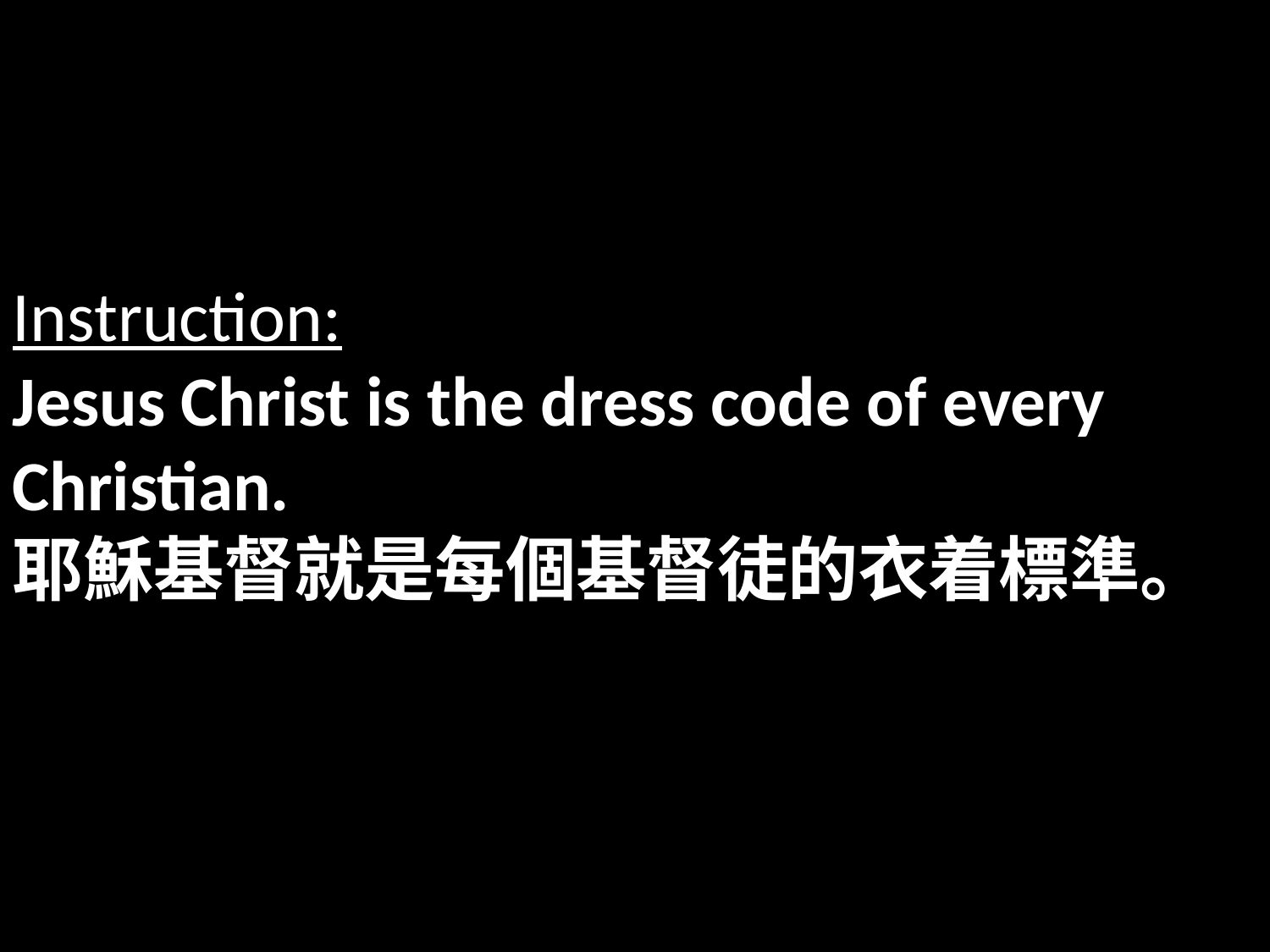

Instruction:
Jesus Christ is the dress code of every Christian.
耶穌基督就是每個基督徒的衣着標準。